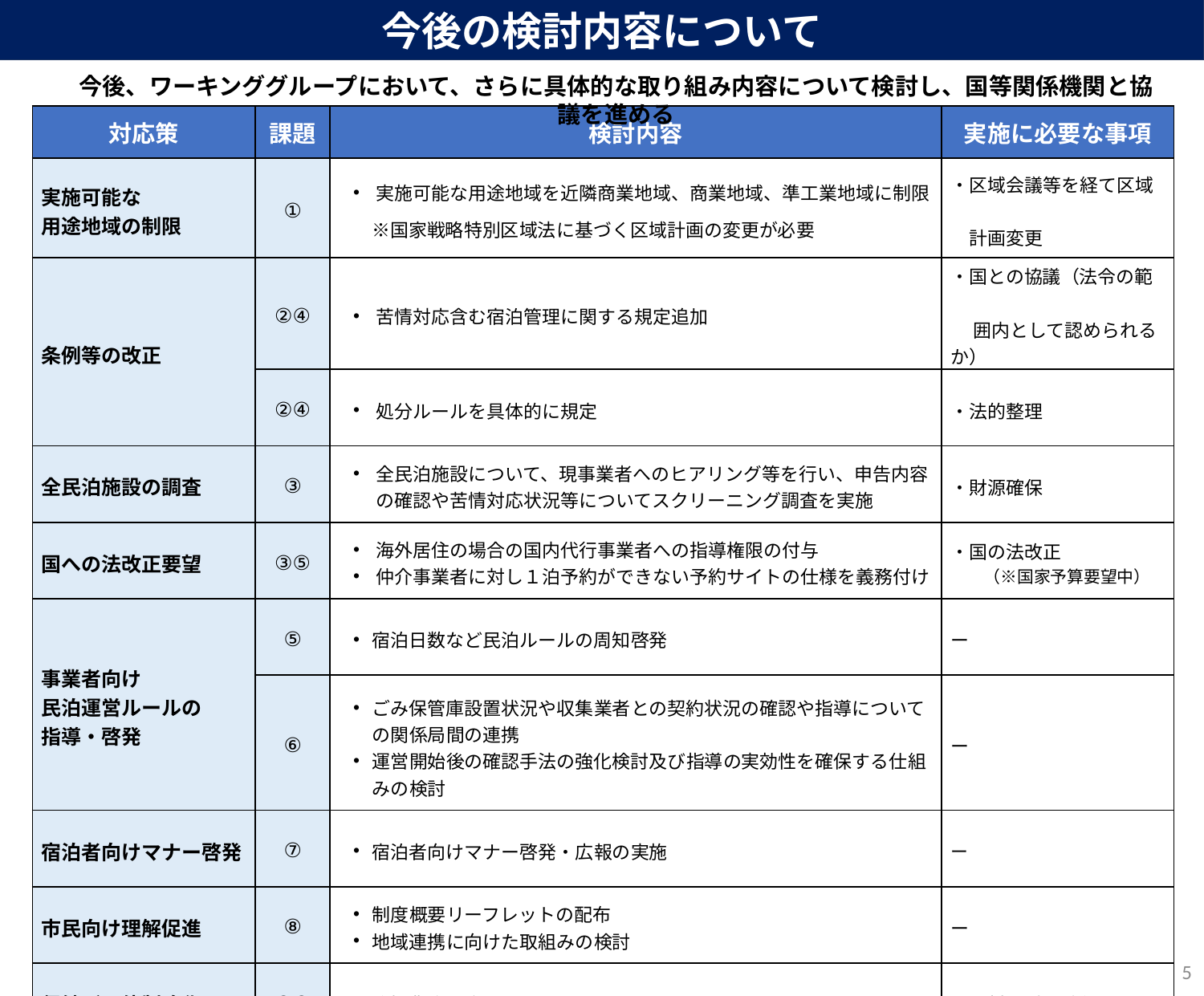

今後の検討内容について
今後、ワーキンググループにおいて、さらに具体的な取り組み内容について検討し、国等関係機関と協議を進める
| 対応策 | 課題 | 検討内容 | 実施に必要な事項 |
| --- | --- | --- | --- |
| 実施可能な 用途地域の制限 | ① | 実施可能な用途地域を近隣商業地域、商業地域、準工業地域に制限 　※国家戦略特別区域法に基づく区域計画の変更が必要 | ・区域会議等を経て区域　　 　計画変更 |
| 条例等の改正 | ②④ | 苦情対応含む宿泊管理に関する規定追加 | ・国との協議（法令の範　 　 囲内として認められるか） |
|  | ②④ | 処分ルールを具体的に規定 | ・法的整理 |
| 全民泊施設の調査 | ③ | 全民泊施設について、現事業者へのヒアリング等を行い、申告内容の確認や苦情対応状況等についてスクリーニング調査を実施 | ・財源確保 |
| 国への法改正要望 | ③⑤ | 海外居住の場合の国内代行事業者への指導権限の付与 仲介事業者に対し１泊予約ができない予約サイトの仕様を義務付け | ・国の法改正 　　（※国家予算要望中） |
| 事業者向け 民泊運営ルールの 指導・啓発 | ⑤ | 宿泊日数など民泊ルールの周知啓発 | ー |
|  | ⑥ | ごみ保管庫設置状況や収集業者との契約状況の確認や指導についての関係局間の連携 運営開始後の確認手法の強化検討及び指導の実効性を確保する仕組みの検討 | ー |
| 宿泊者向けマナー啓発 | ⑦ | 宿泊者向けマナー啓発・広報の実施 | ー |
| 市民向け理解促進 | ⑧ | 制度概要リーフレットの配布 地域連携に向けた取組みの検討 | ー |
| 保健所の体制強化 | ②④ | ・ 監視業務の強化 | ・人材、財源確保 |
5